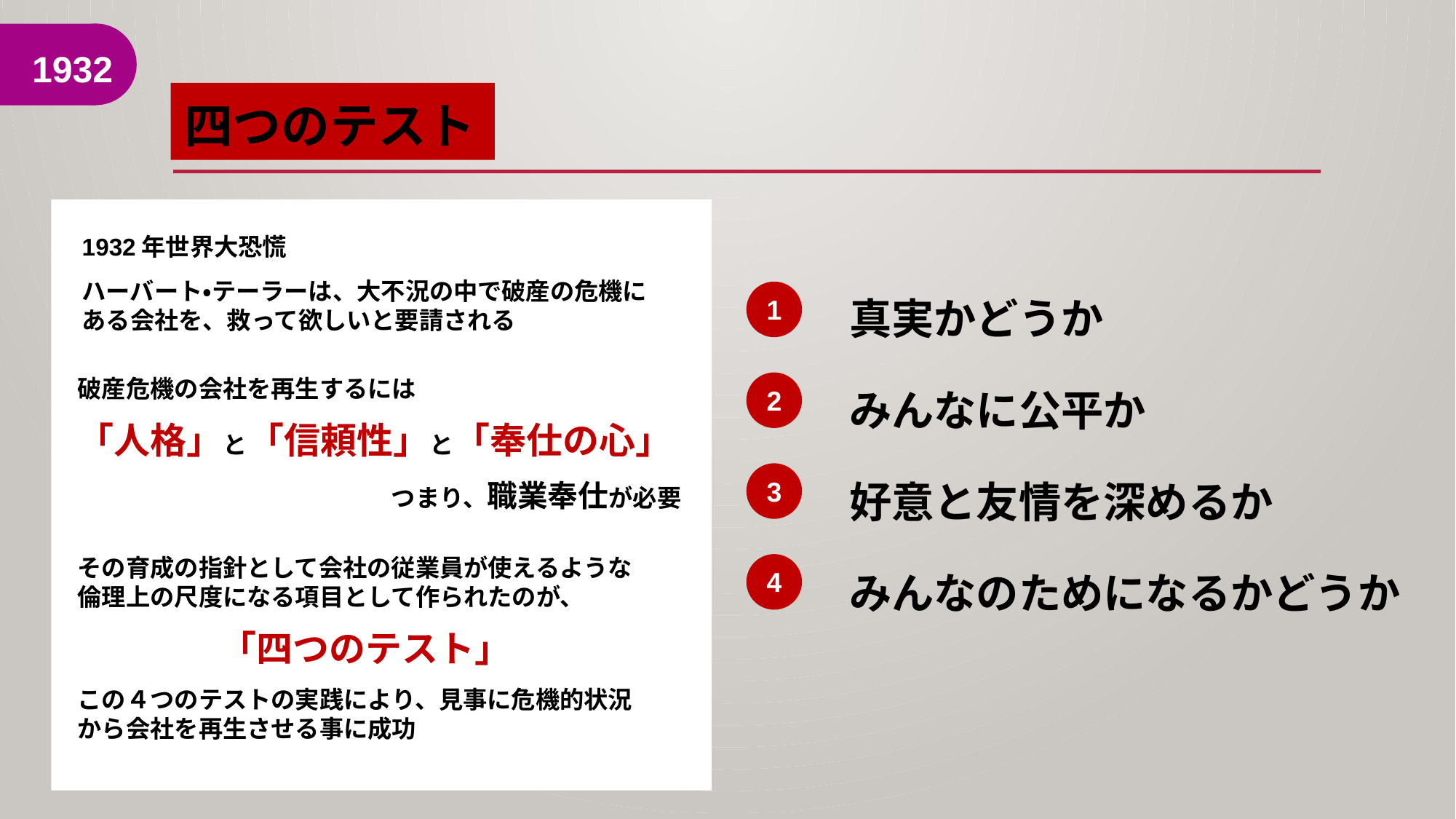

1932

# 四つのテスト

1932年世界大恐慌
ハーバート・テーラーは、大不況の中で破産の危機にある会社を、救って欲しいと要請される
真実かどうか
みんなに公平か
好意と友情を深めるか
みんなのためになるかどうか

1
破産危機の会社を再生するには
「人格」と「信頼性」と「奉仕の心」
つまり、職業奉仕が必要

2

3
その育成の指針として会社の従業員が使えるような倫理上の尺度になる項目として作られたのが、
「四つのテスト」
この４つのテストの実践により、見事に危機的状況から会社を再生させる事に成功

4